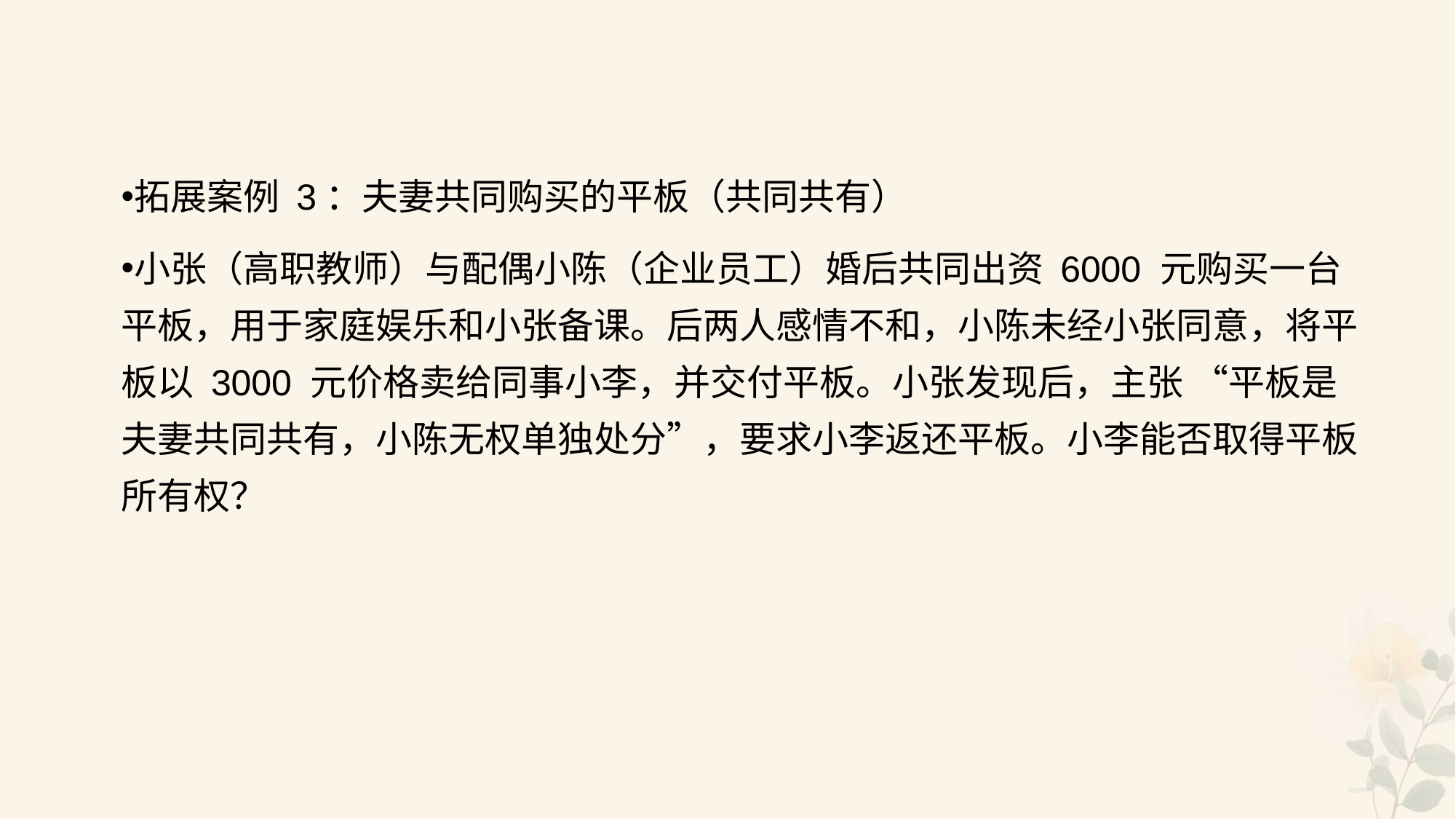

#
拓展案例 3：夫妻共同购买的平板（共同共有）
小张（高职教师）与配偶小陈（企业员工）婚后共同出资 6000 元购买一台平板，用于家庭娱乐和小张备课。后两人感情不和，小陈未经小张同意，将平板以 3000 元价格卖给同事小李，并交付平板。小张发现后，主张 “平板是夫妻共同共有，小陈无权单独处分”，要求小李返还平板。小李能否取得平板所有权？